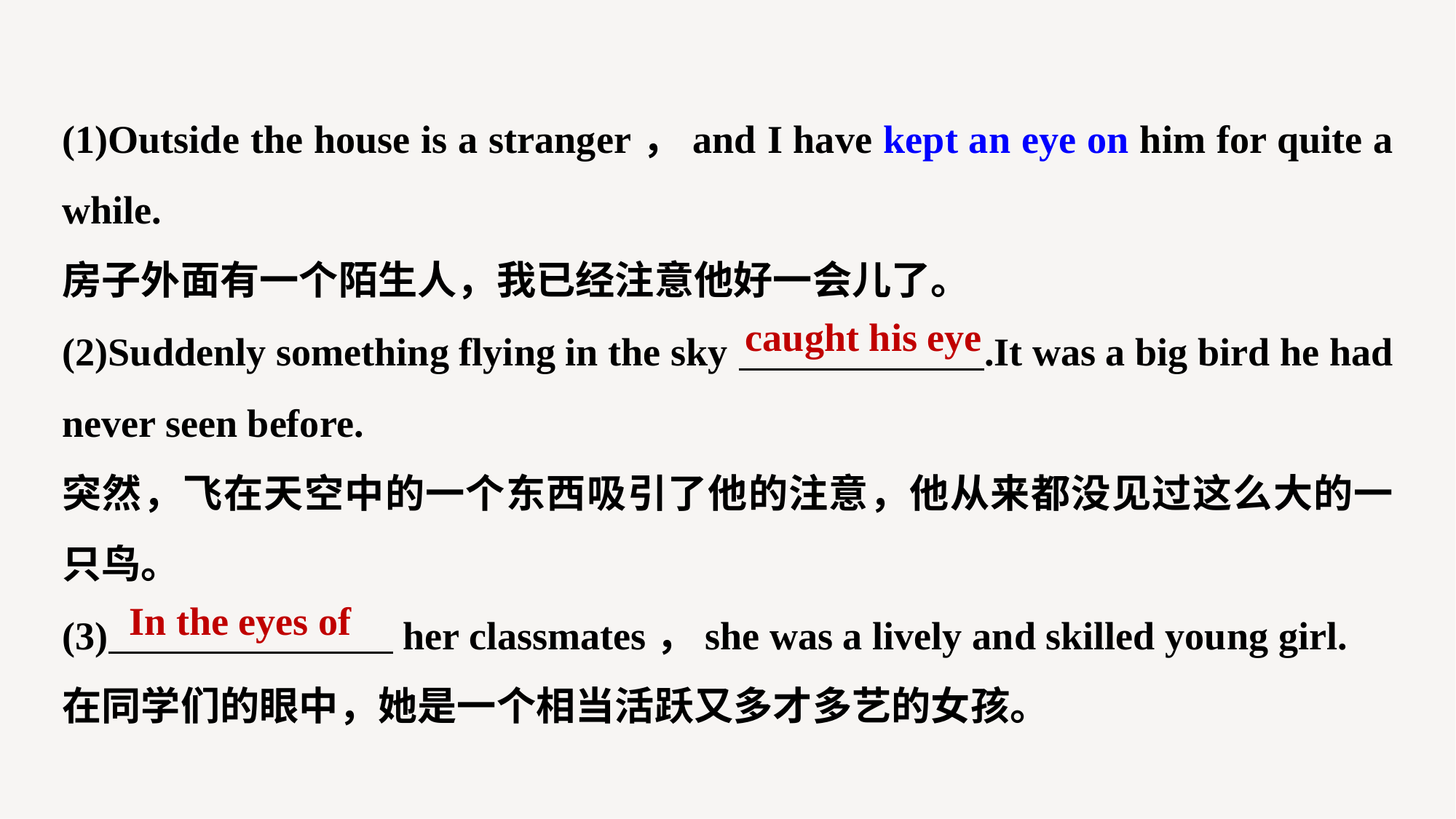

(1)Outside the house is a stranger，and I have kept an eye on him for quite a while.
房子外面有一个陌生人，我已经注意他好一会儿了。
(2)Suddenly something flying in the sky                          .It was a big bird he had never seen before.
突然，飞在天空中的一个东西吸引了他的注意，他从来都没见过这么大的一只鸟。
(3)                              her classmates，she was a lively and skilled young girl.
在同学们的眼中，她是一个相当活跃又多才多艺的女孩。
caught his eye
In the eyes of